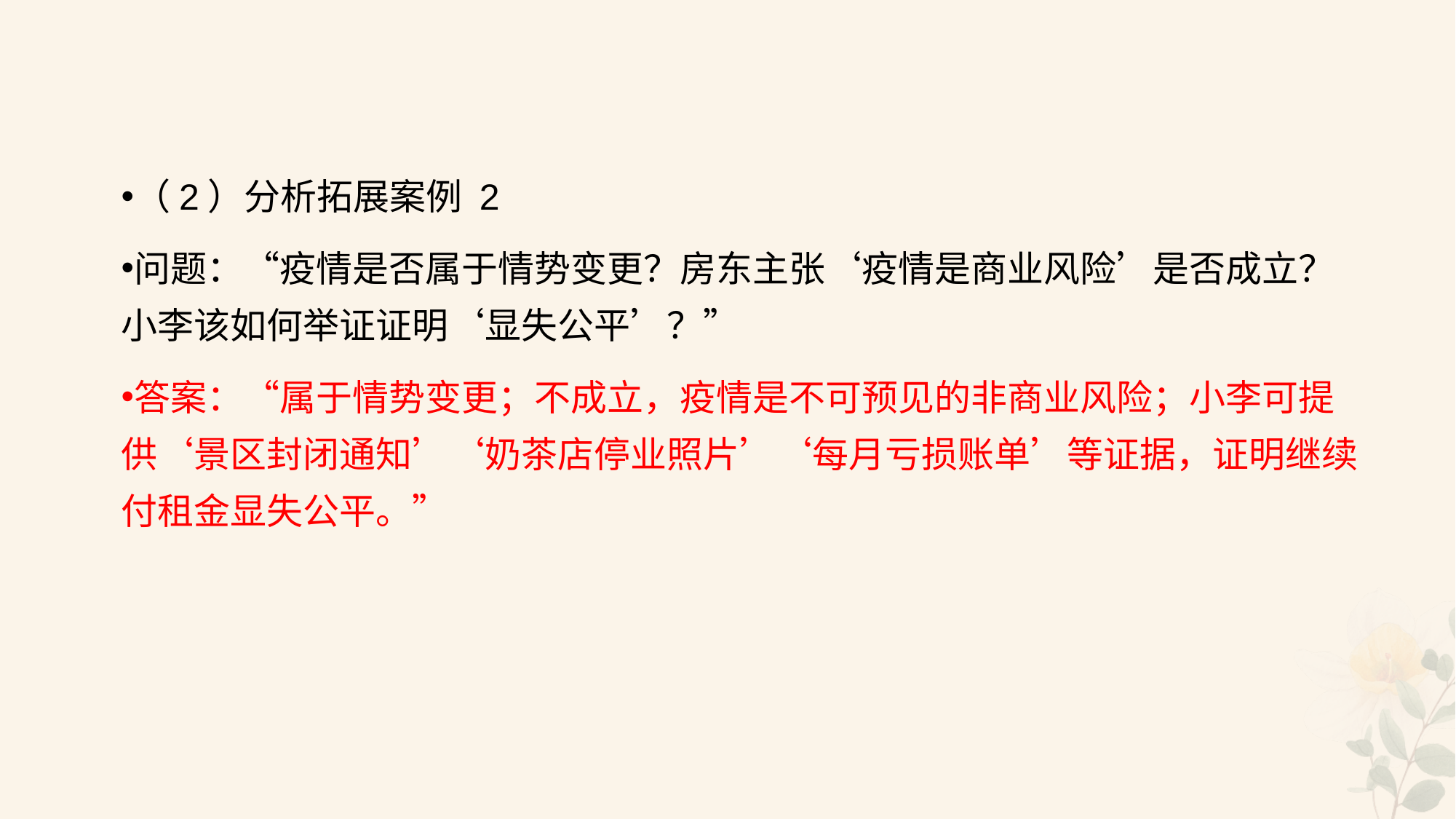

#
（2）分析拓展案例 2
问题：“疫情是否属于情势变更？房东主张‘疫情是商业风险’是否成立？小李该如何举证证明‘显失公平’？”
答案：“属于情势变更；不成立，疫情是不可预见的非商业风险；小李可提供‘景区封闭通知’‘奶茶店停业照片’‘每月亏损账单’等证据，证明继续付租金显失公平。”